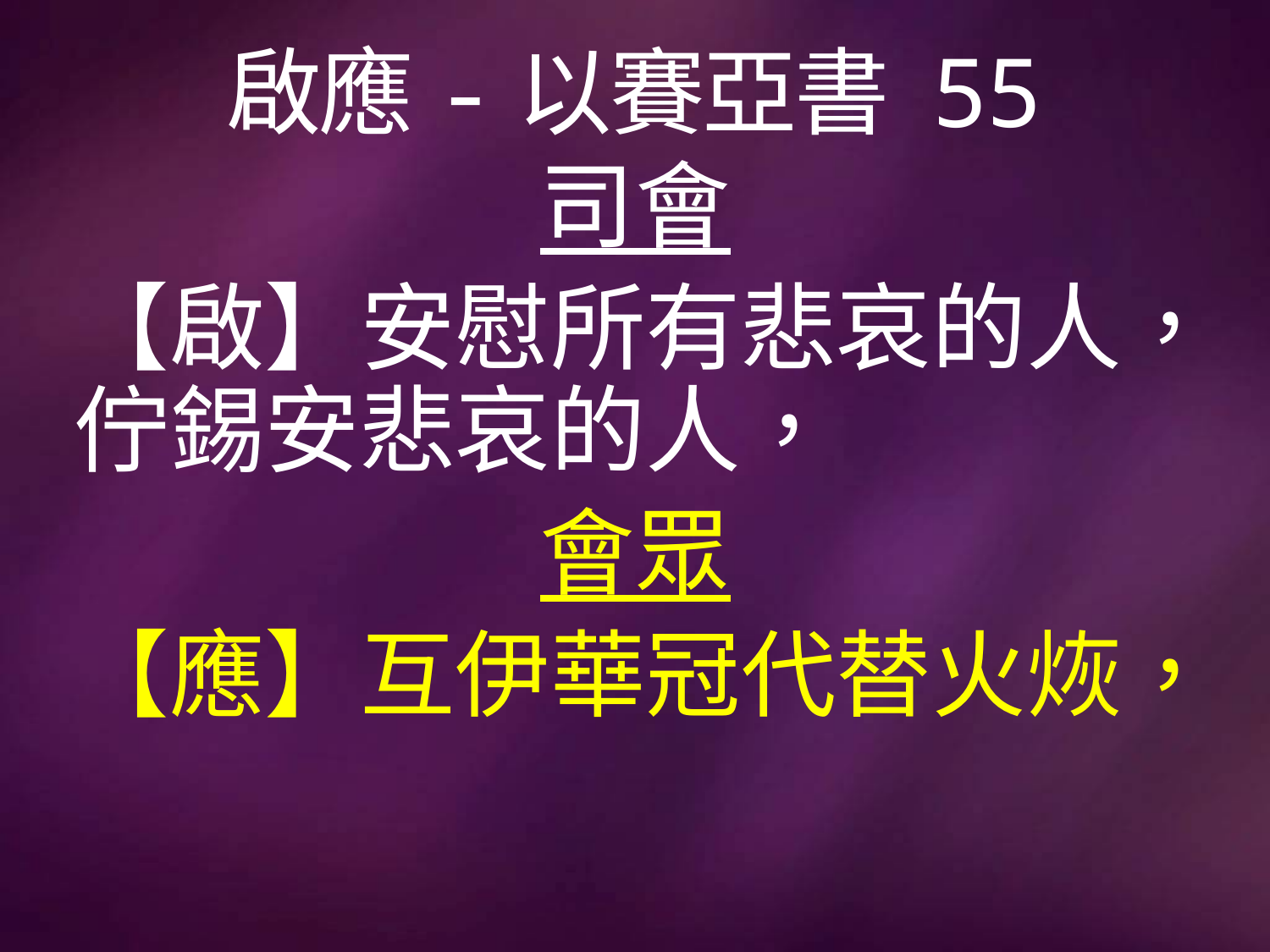

# 啟應-以賽亞書 55
司會
【啟】安慰所有悲哀的人，佇錫安悲哀的人，
會眾
【應】互伊華冠代替火烣，